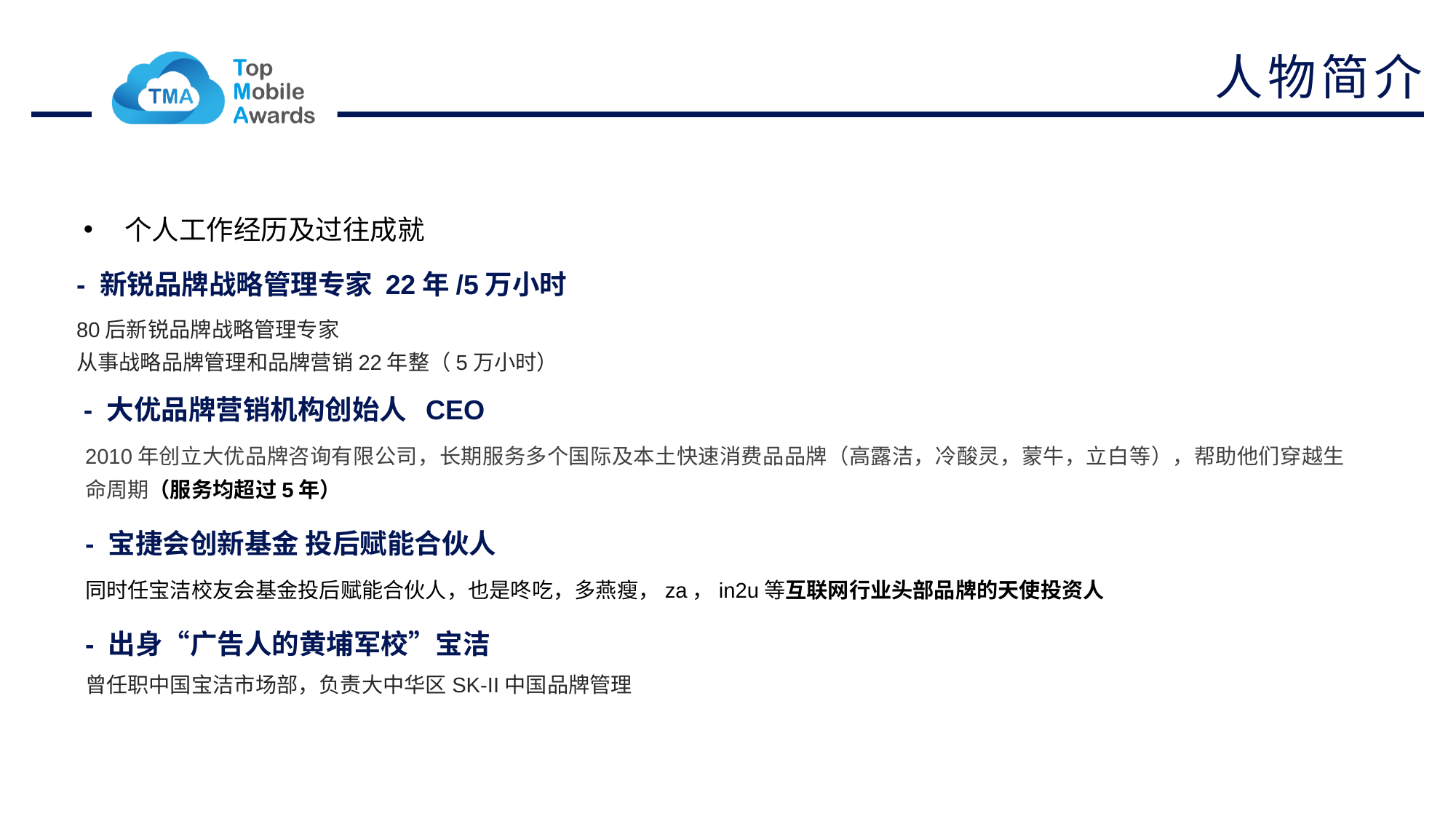

个人工作经历及过往成就
- 新锐品牌战略管理专家 22年/5万小时
80后新锐品牌战略管理专家
从事战略品牌管理和品牌营销22年整（5万小时）
- 大优品牌营销机构创始人  CEO
2010年创立大优品牌咨询有限公司，长期服务多个国际及本土快速消费品品牌（高露洁，冷酸灵，蒙牛，立白等），帮助他们穿越生命周期（服务均超过5年）
- 宝捷会创新基金 投后赋能合伙人

同时任宝洁校友会基金投后赋能合伙人，也是咚吃，多燕瘦，za，in2u等互联网行业头部品牌的天使投资人
- 出身“广告人的黄埔军校”宝洁
曾任职中国宝洁市场部，负责大中华区SK-II中国品牌管理